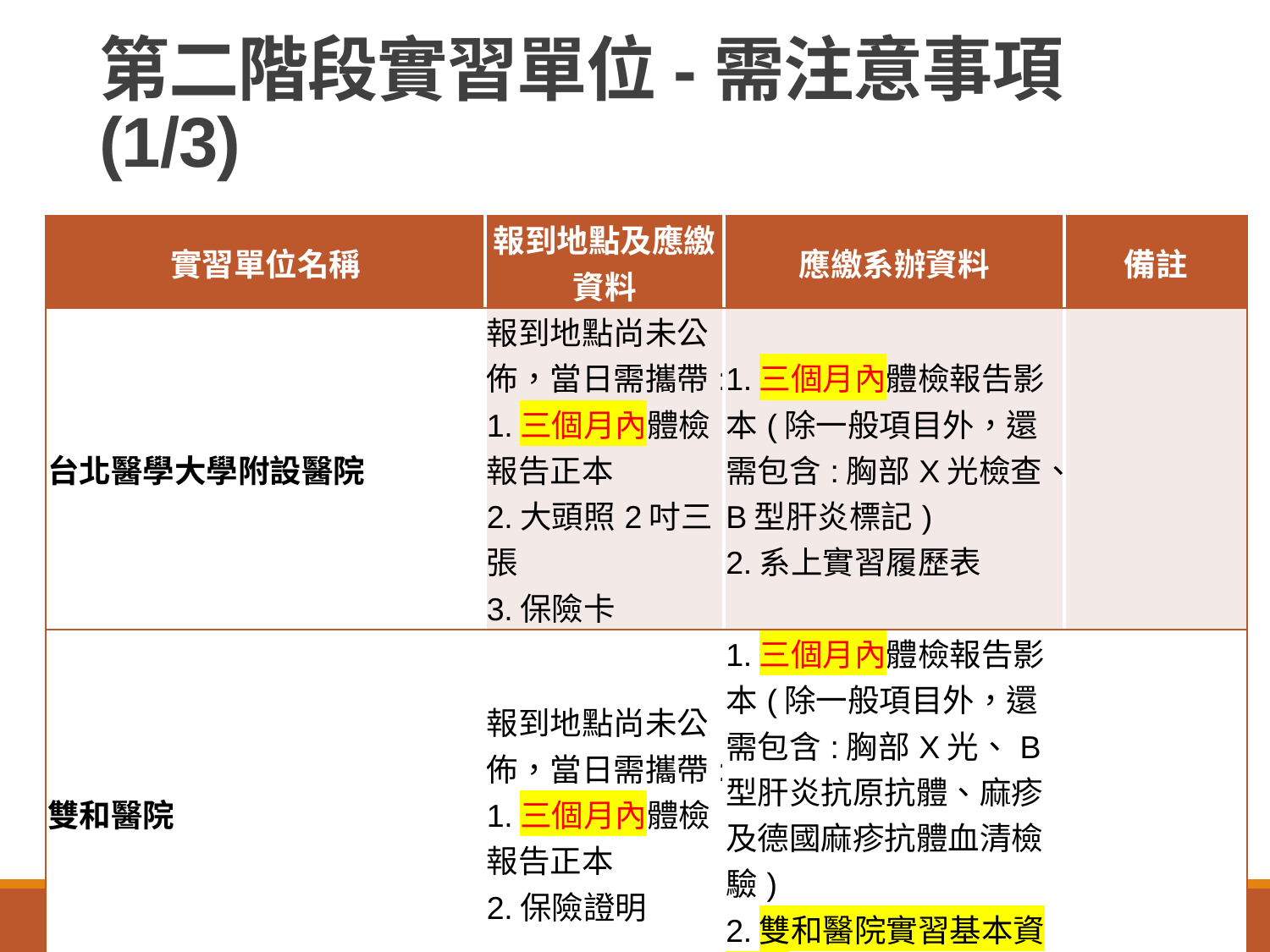

# 第二階段實習單位-需注意事項(1/3)
| 實習單位名稱 | 報到地點及應繳資料 | 應繳系辦資料 | 備註 |
| --- | --- | --- | --- |
| 台北醫學大學附設醫院 | 報到地點尚未公佈，當日需攜帶: 1.三個月內體檢報告正本 2.大頭照2吋三張 3.保險卡 | 1.三個月內體檢報告影本(除一般項目外，還需包含:胸部X光檢查、B型肝炎標記) 2.系上實習履歷表 |  |
| 雙和醫院 | 報到地點尚未公佈，當日需攜帶: 1.三個月內體檢報告正本 2.保險證明 | 1.三個月內體檢報告影本(除一般項目外，還需包含:胸部X光、B型肝炎抗原抗體、麻疹及德國麻疹抗體血清檢驗) 2.雙和醫院實習基本資料表 |  |
| 和信醫院 | 報到地點尚未公佈，當日需攜帶: 1.體檢報告正本 2.大頭照1吋一張 | 1. 體檢報告影本 2.系上實習履歷表 |  |
24